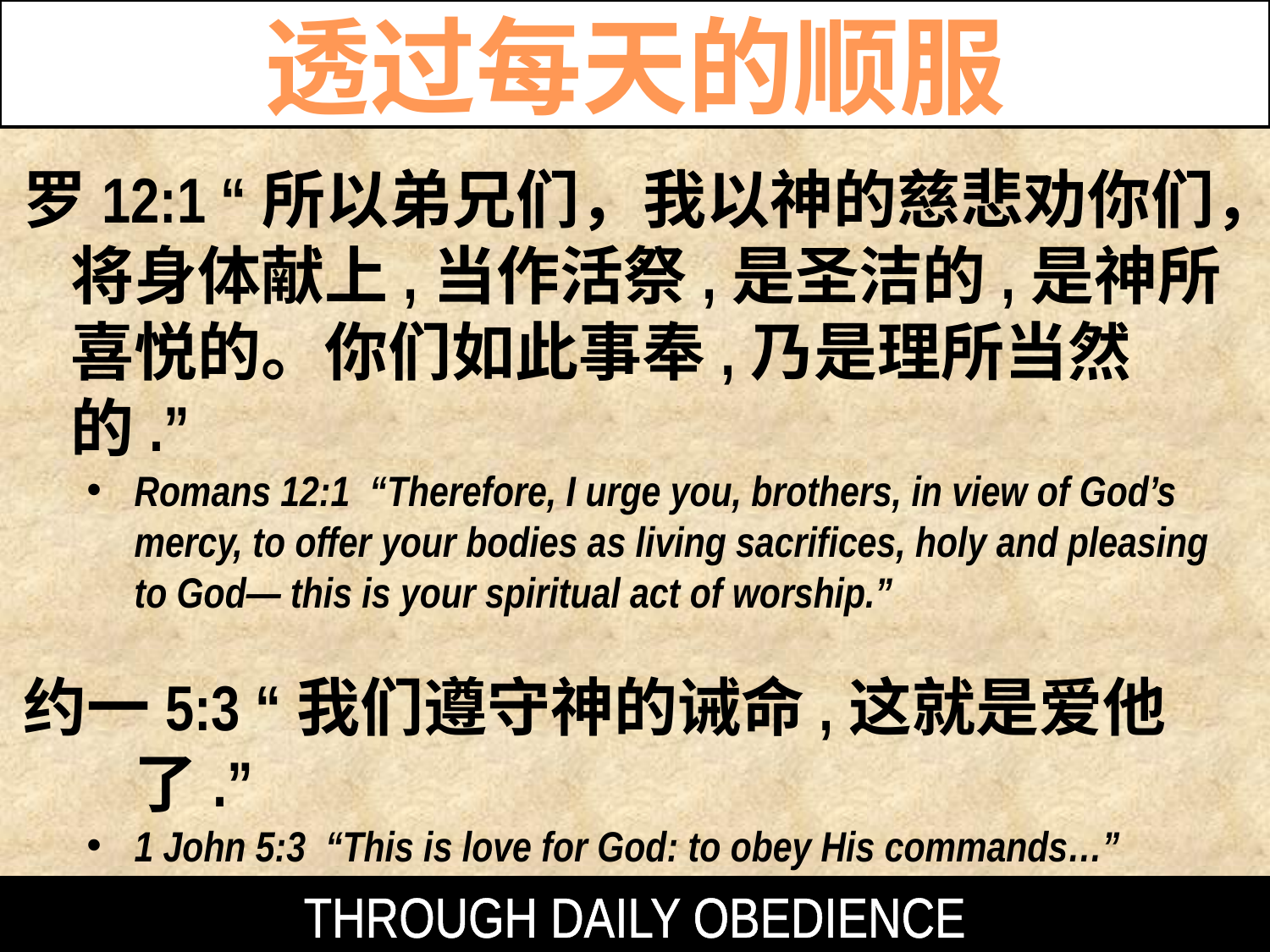

透过每天的顺服
罗12:1 “所以弟兄们，我以神的慈悲劝你们，将身体献上,当作活祭,是圣洁的,是神所喜悦的。你们如此事奉,乃是理所当然的.”
Romans 12:1  “Therefore, I urge you, brothers, in view of God’s mercy, to offer your bodies as living sacrifices, holy and pleasing  to God— this is your spiritual act of worship.”

约一5:3 “我们遵守神的诫命,这就是爱他了.”
1 John 5:3  “This is love for God: to obey His commands…”
THROUGH DAILY OBEDIENCE